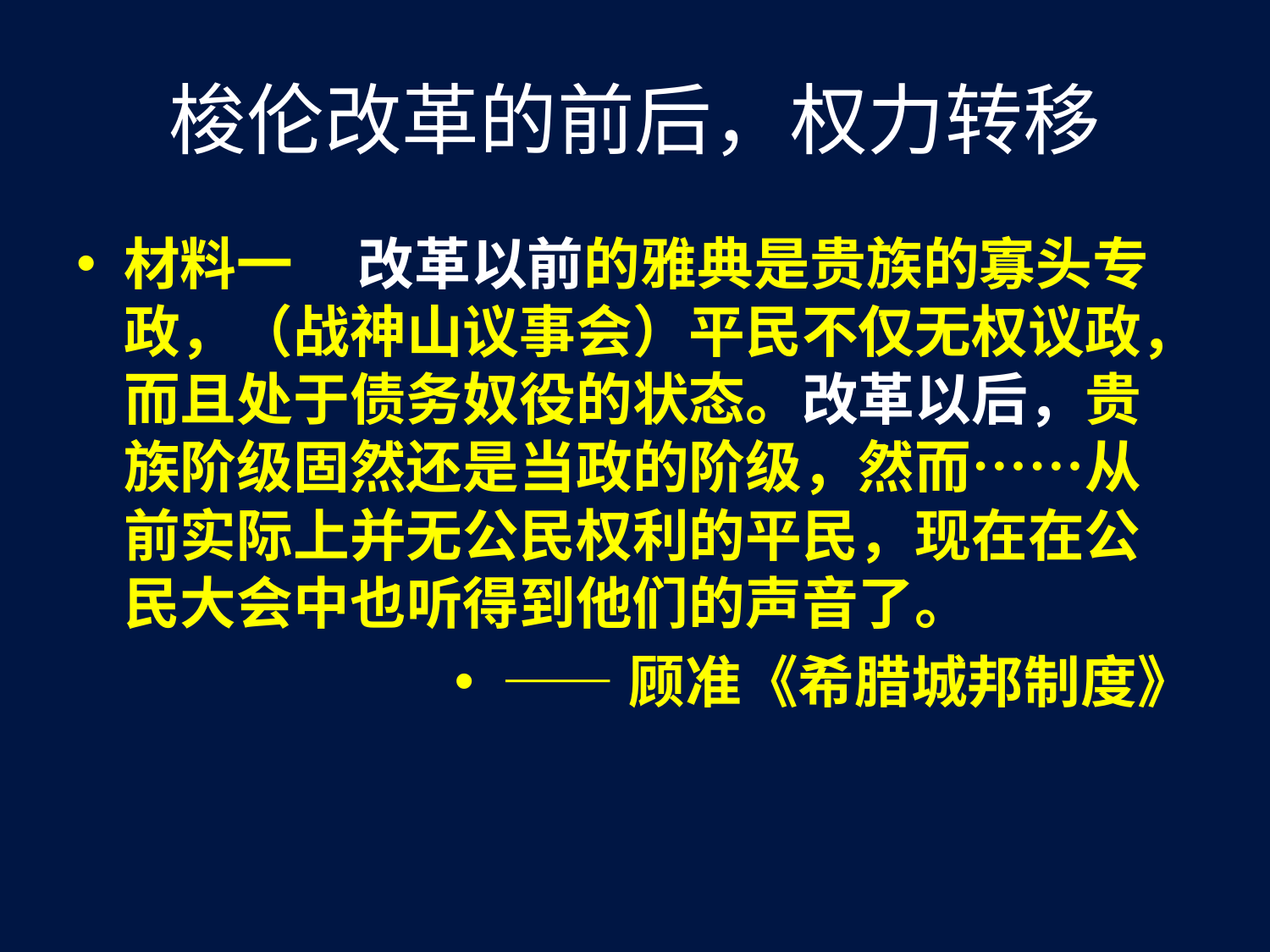

# 梭伦改革的前后，权力转移
材料一     改革以前的雅典是贵族的寡头专政，（战神山议事会）平民不仅无权议政，而且处于债务奴役的状态。改革以后，贵族阶级固然还是当政的阶级，然而……从前实际上并无公民权利的平民，现在在公民大会中也听得到他们的声音了。
——顾准《希腊城邦制度》